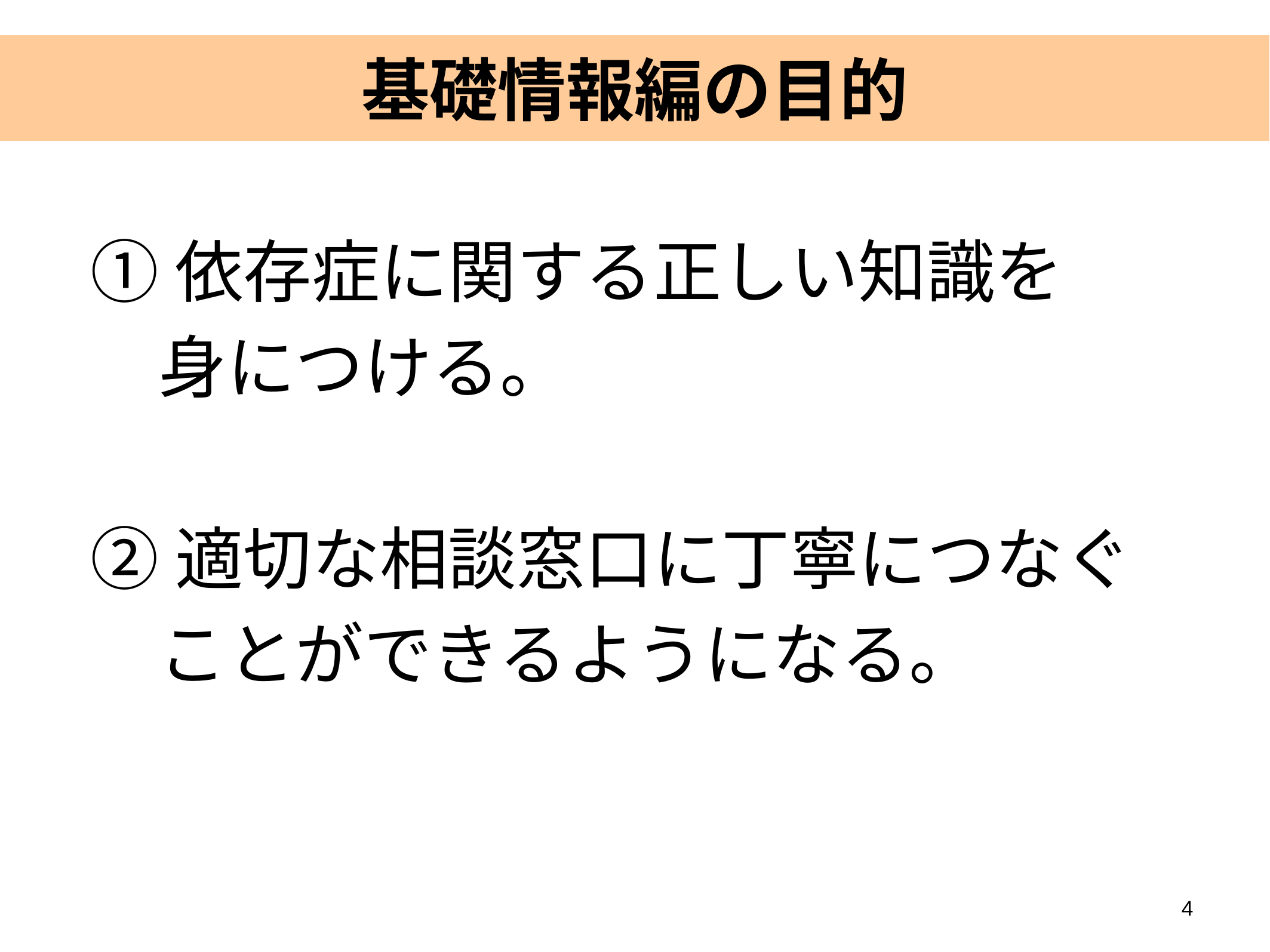

# 基礎情報編の目的
①依存症に関する正しい知識を
　身につける。

②適切な相談窓口に丁寧につなぐ
　ことができるようになる。

4